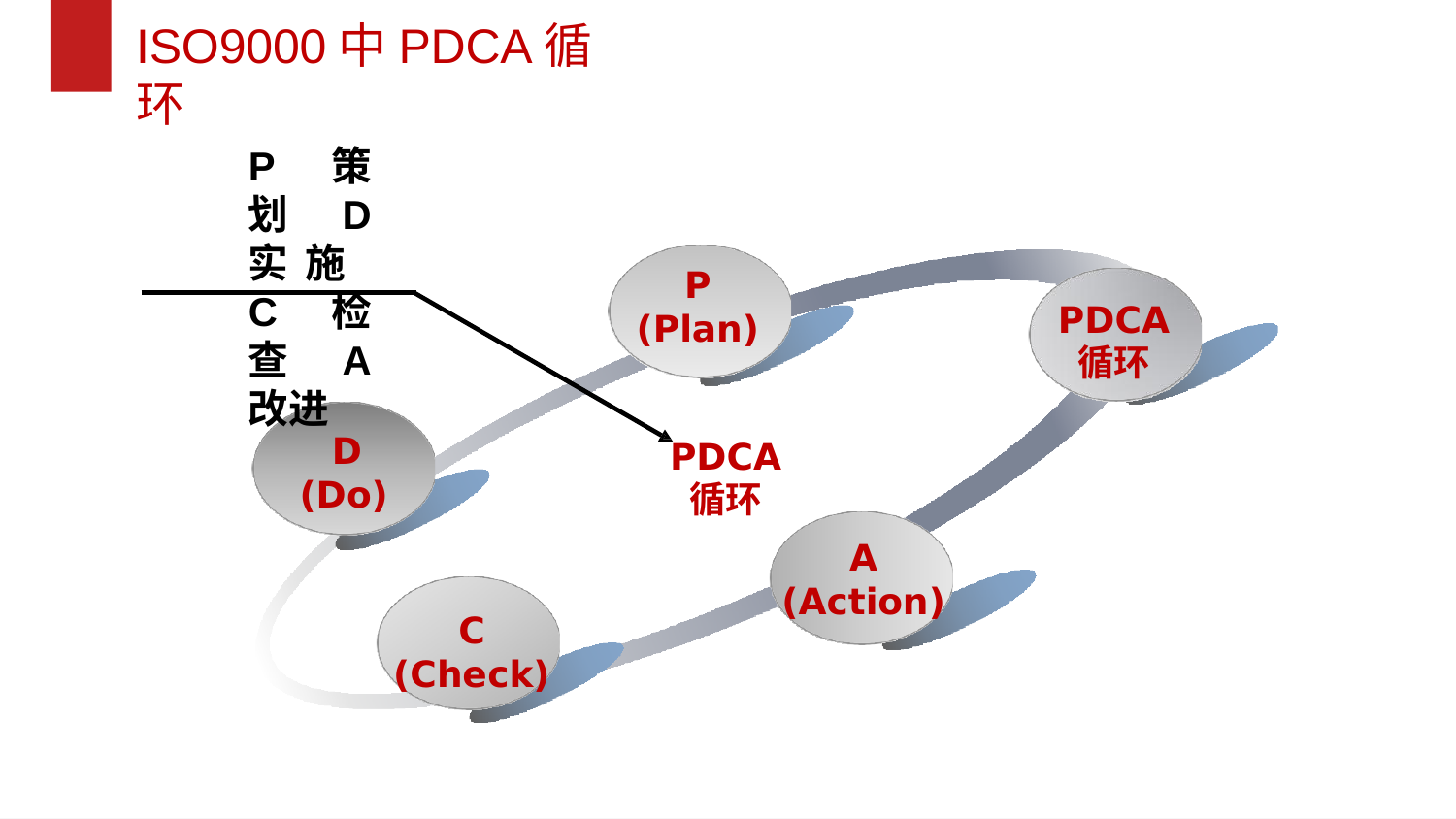

# ISO9000中PDCA循环
P 策划  D 实施  C 检查  A 改进

P
(Plan)

PDCA
循环

D  (Do)
PDCA
循环

A
(Action)

C
(Check)